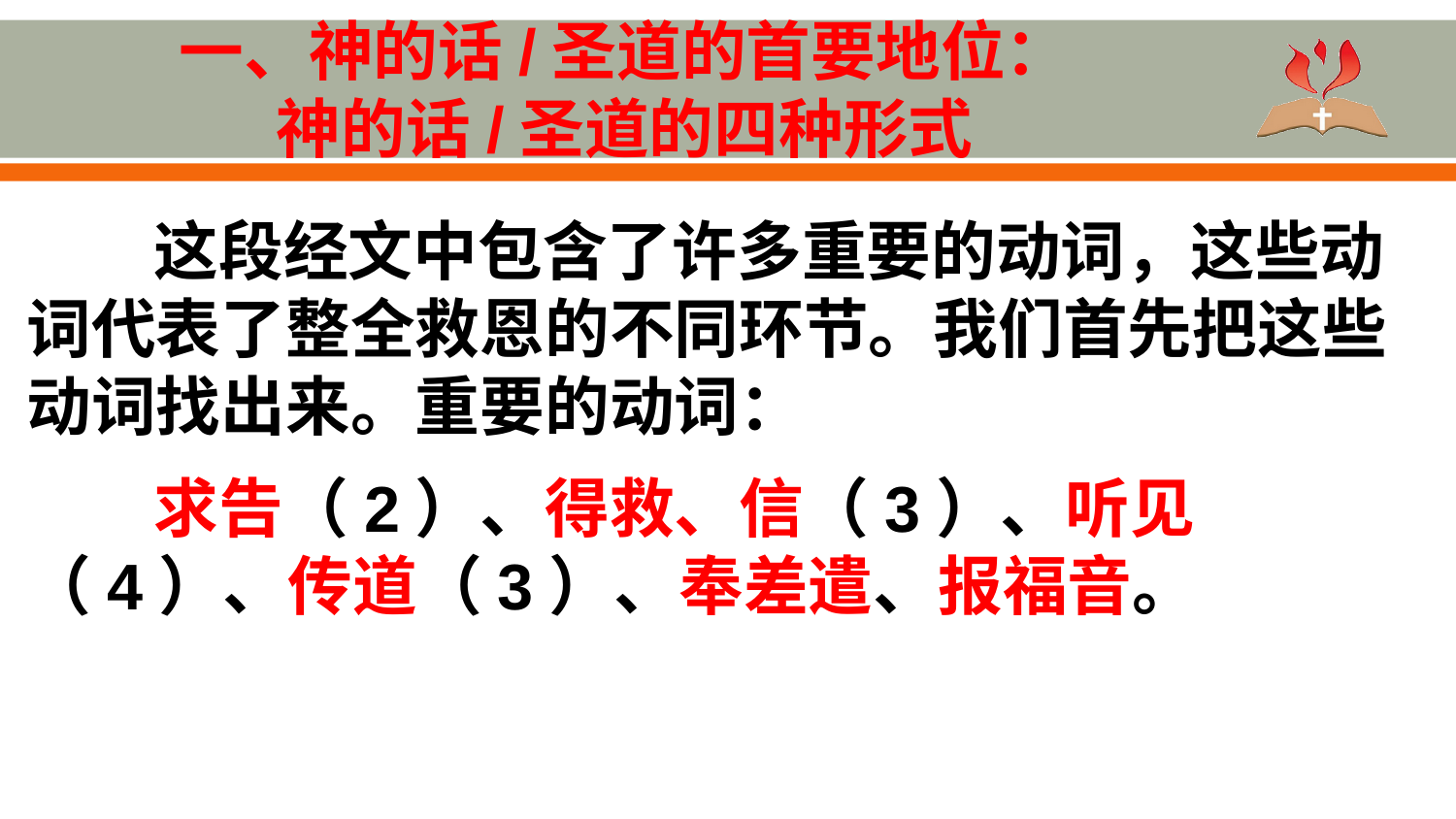

# 一、神的话/圣道的首要地位： 神的话/圣道的四种形式
这段经文中包含了许多重要的动词，这些动词代表了整全救恩的不同环节。我们首先把这些动词找出来。重要的动词：
求告（2）、得救、信（3）、听见（4）、传道（3）、奉差遣、报福音。

7